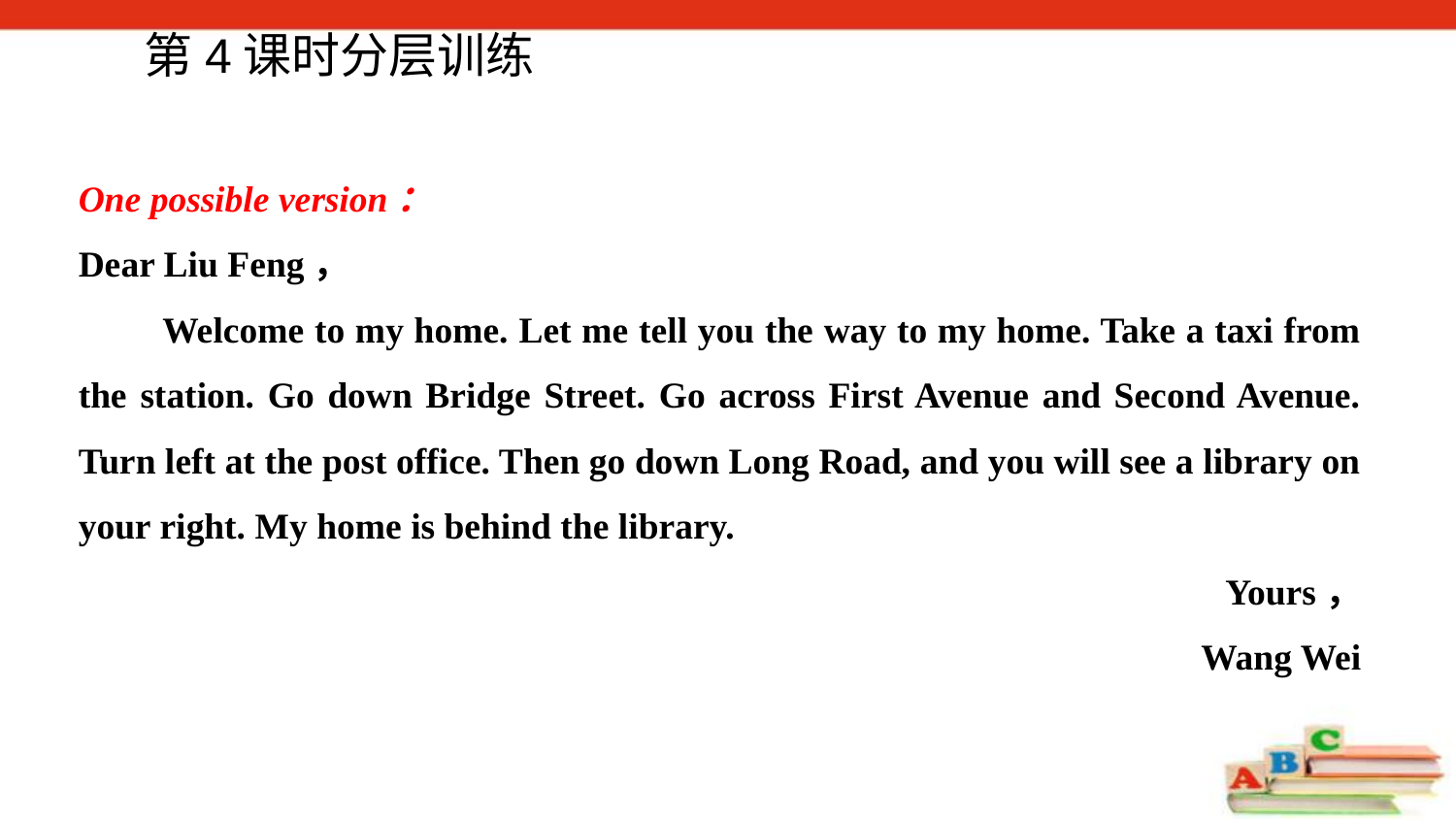

第4课时分层训练
One possible version：
Dear Liu Feng，
        Welcome to my home. Let me tell you the way to my home. Take a taxi from the station. Go down Bridge Street. Go across First Avenue and Second Avenue. Turn left at the post office. Then go down Long Road, and you will see a library on your right. My home is behind the library.
Yours，
Wang Wei